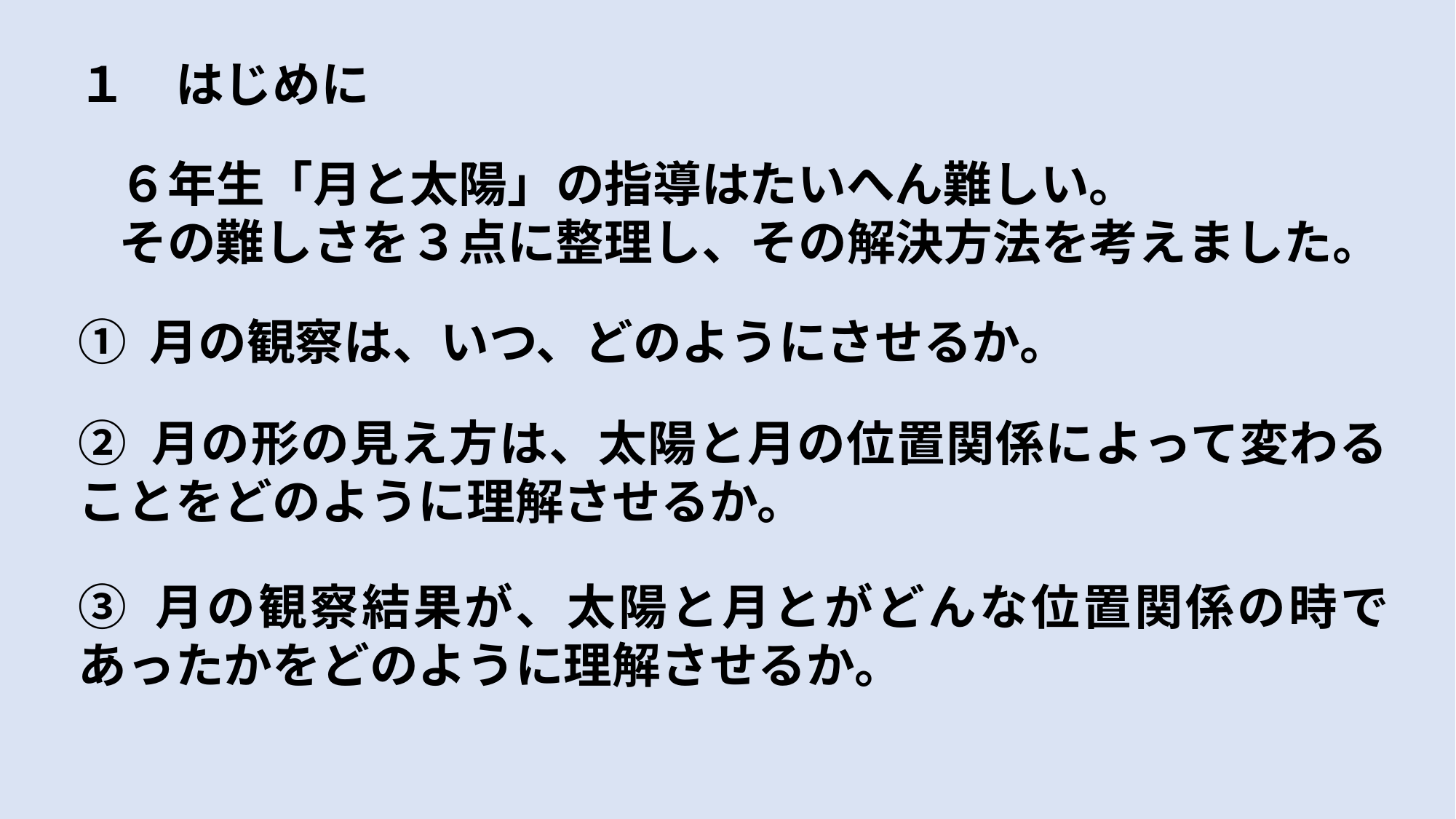

１　はじめに
　６年生「月と太陽」の指導はたいへん難しい。
　その難しさを３点に整理し、その解決方法を考えました。
① 月の観察は、いつ、どのようにさせるか。
② 月の形の見え方は、太陽と月の位置関係によって変わることをどのように理解させるか。
③ 月の観察結果が、太陽と月とがどんな位置関係の時であったかをどのように理解させるか。